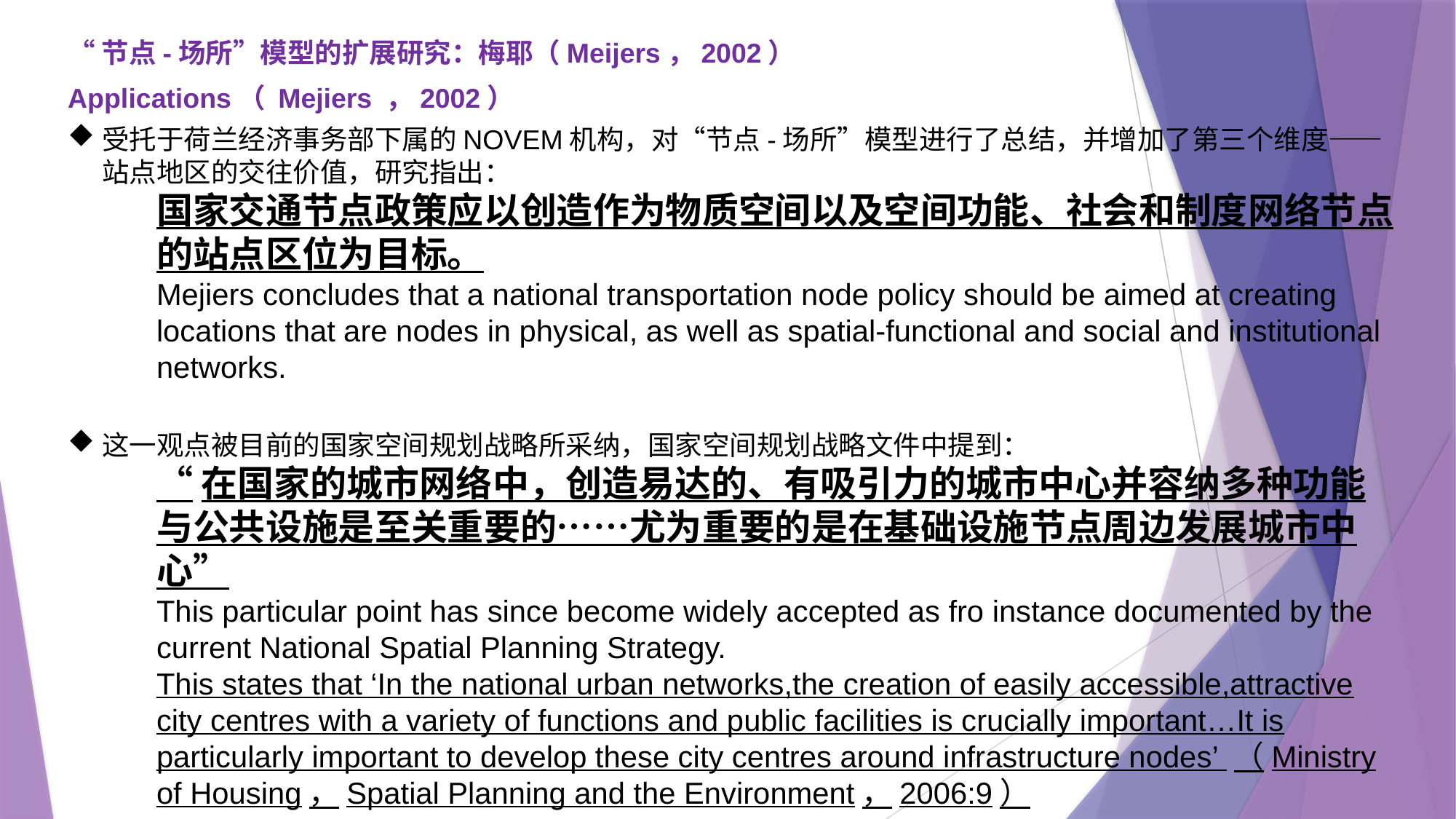

“节点-场所”模型的扩展研究：梅耶（Meijers，2002）
Applications（ Mejiers ，2002）

受托于荷兰经济事务部下属的NOVEM机构，对“节点-场所”模型进行了总结，并增加了第三个维度——站点地区的交往价值，研究指出：
国家交通节点政策应以创造作为物质空间以及空间功能、社会和制度网络节点的站点区位为目标。
Mejiers concludes that a national transportation node policy should be aimed at creating locations that are nodes in physical, as well as spatial-functional and social and institutional networks.

这一观点被目前的国家空间规划战略所采纳，国家空间规划战略文件中提到：
“在国家的城市网络中，创造易达的、有吸引力的城市中心并容纳多种功能与公共设施是至关重要的……尤为重要的是在基础设施节点周边发展城市中心”
This particular point has since become widely accepted as fro instance documented by the current National Spatial Planning Strategy.
This states that ‘In the national urban networks,the creation of easily accessible,attractive city centres with a variety of functions and public facilities is crucially important…It is particularly important to develop these city centres around infrastructure nodes’ （Ministry of Housing，Spatial Planning and the Environment，2006:9）